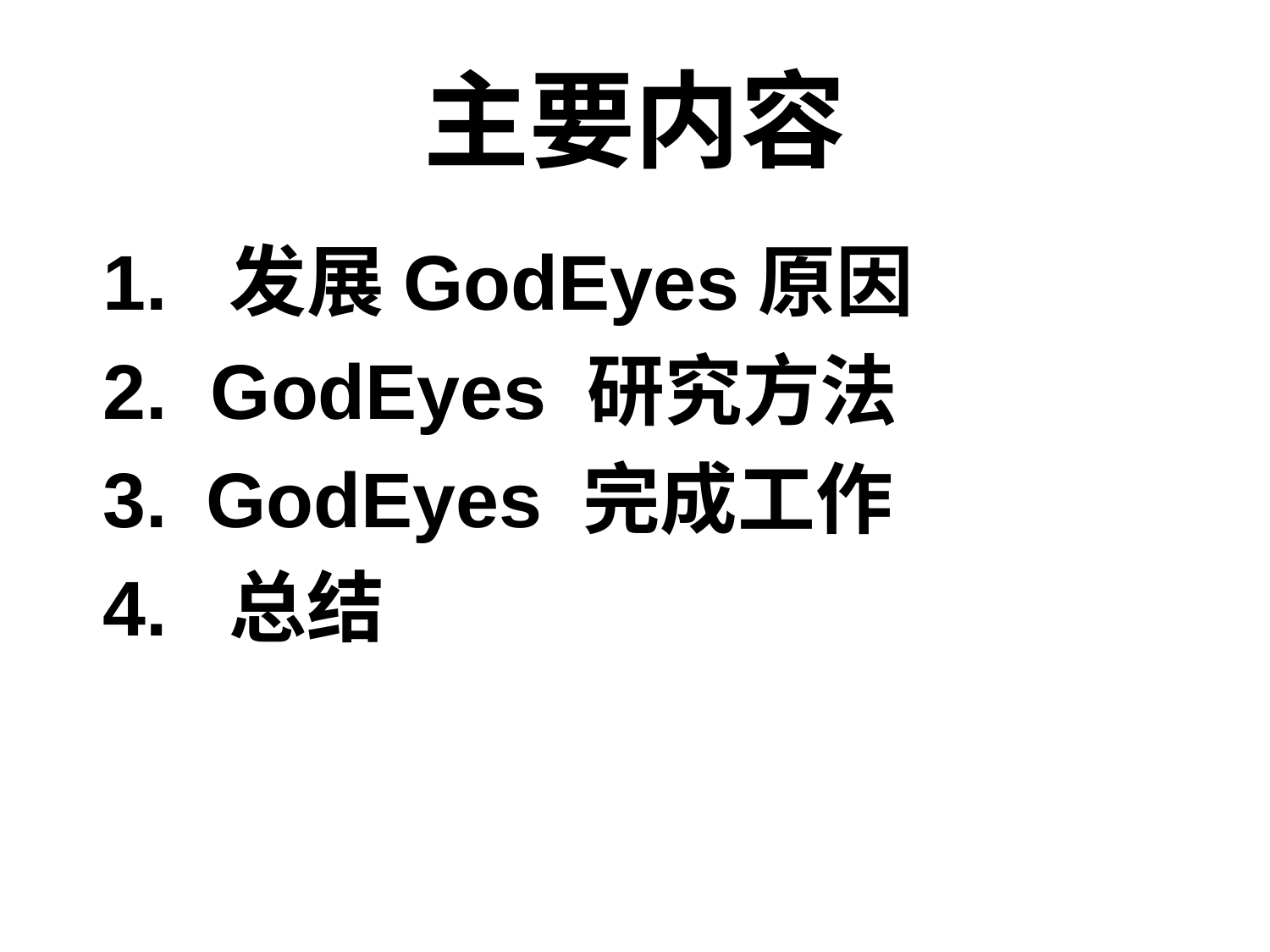

# 主要内容
1.  发展GodEyes原因
2.  GodEyes 研究方法
GodEyes 完成工作
4.  总结